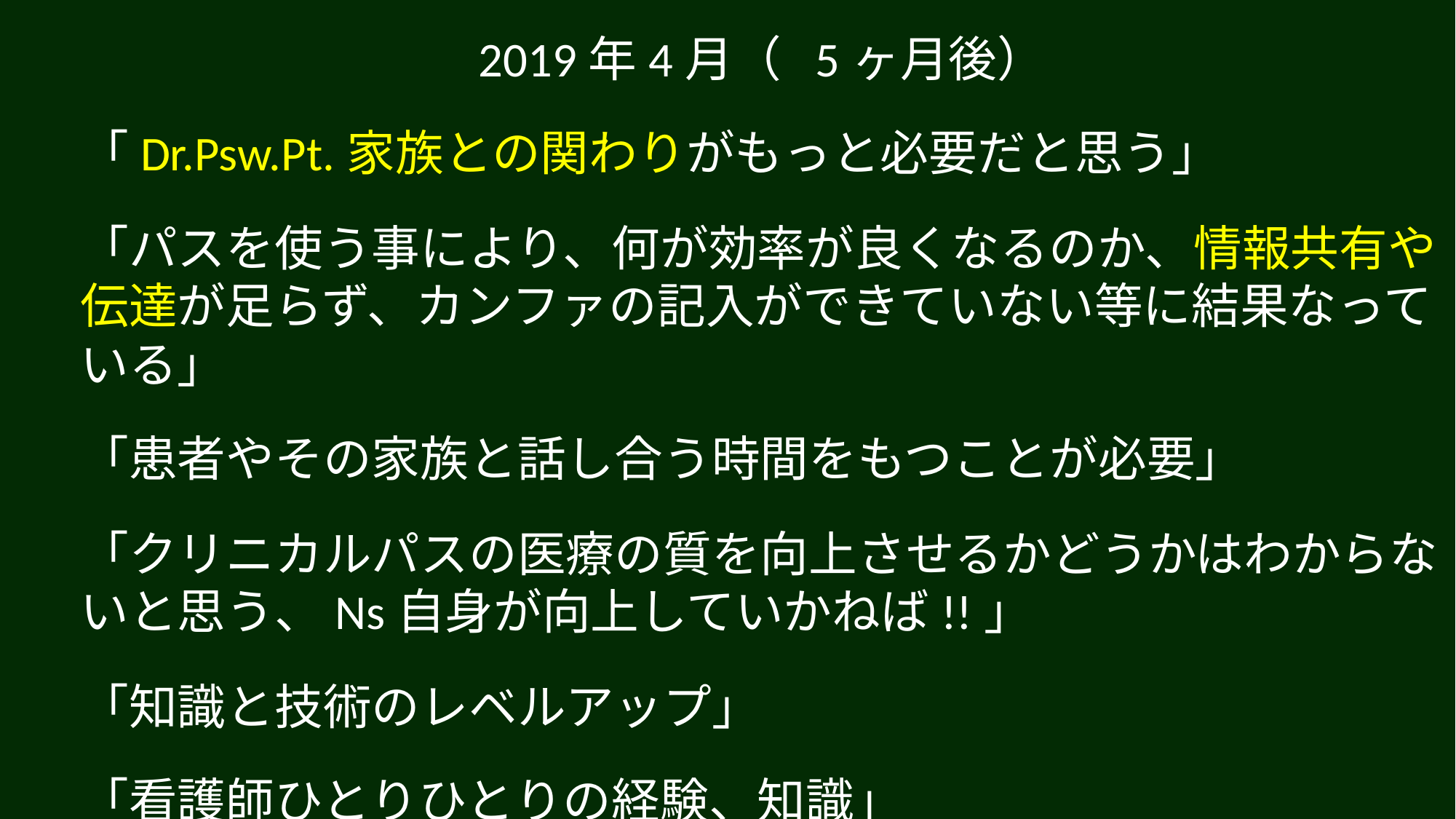

2019年4月（  5ヶ月後）
「Dr.Psw.Pt.家族との関わりがもっと必要だと思う」
「パスを使う事により、何が効率が良くなるのか、情報共有や伝達が足らず、カンファの記入ができていない等に結果なっている」
「患者やその家族と話し合う時間をもつことが必要」
「クリニカルパスの医療の質を向上させるかどうかはわからないと思う、Ns自身が向上していかねば!!」
「知識と技術のレベルアップ」
「看護師ひとりひとりの経験、知識」